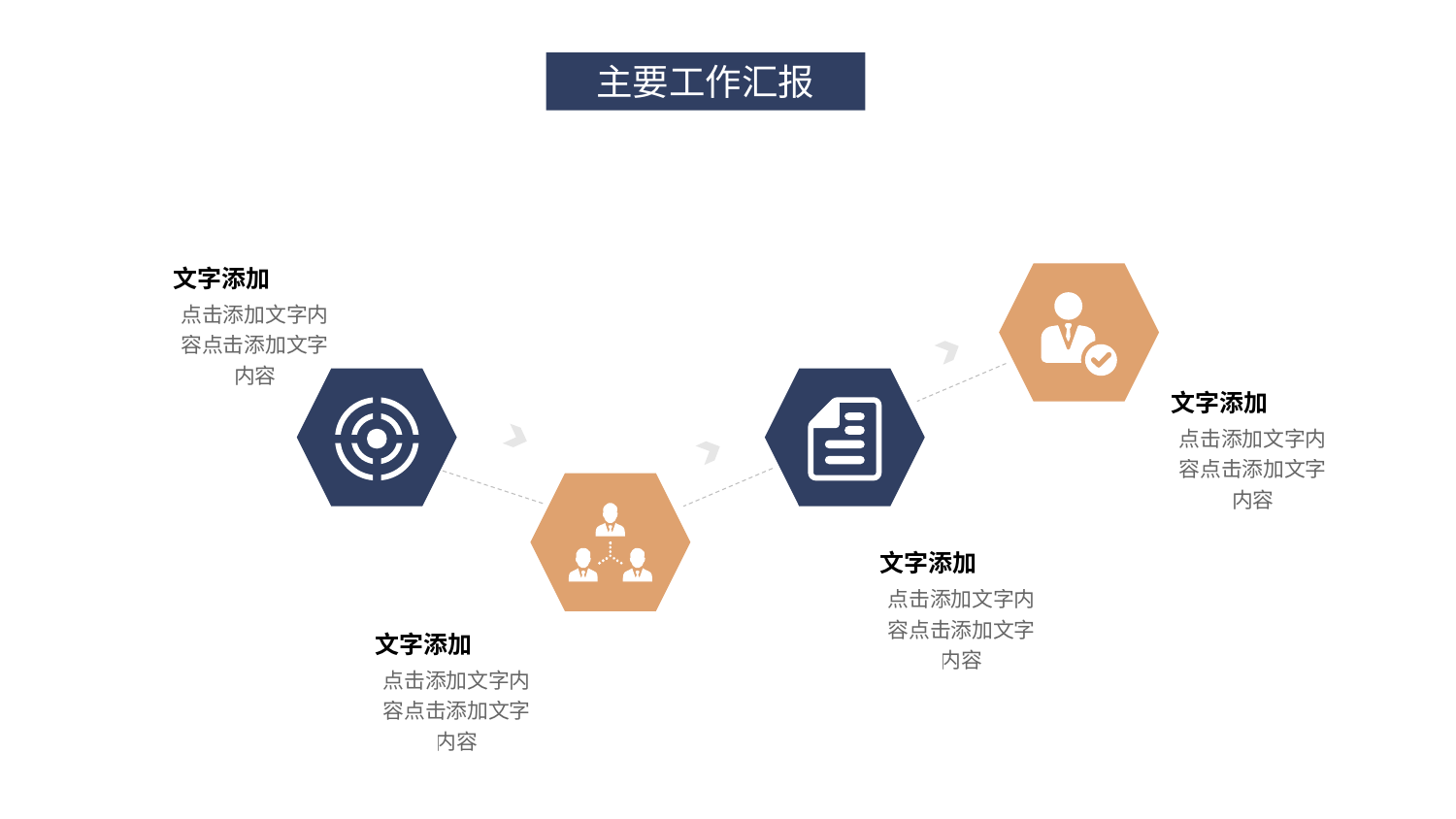

文字添加
点击添加文字内容点击添加文字内容

文字添加
点击添加文字内容点击添加文字内容

文字添加
点击添加文字内容点击添加文字内容
文字添加
点击添加文字内容点击添加文字内容